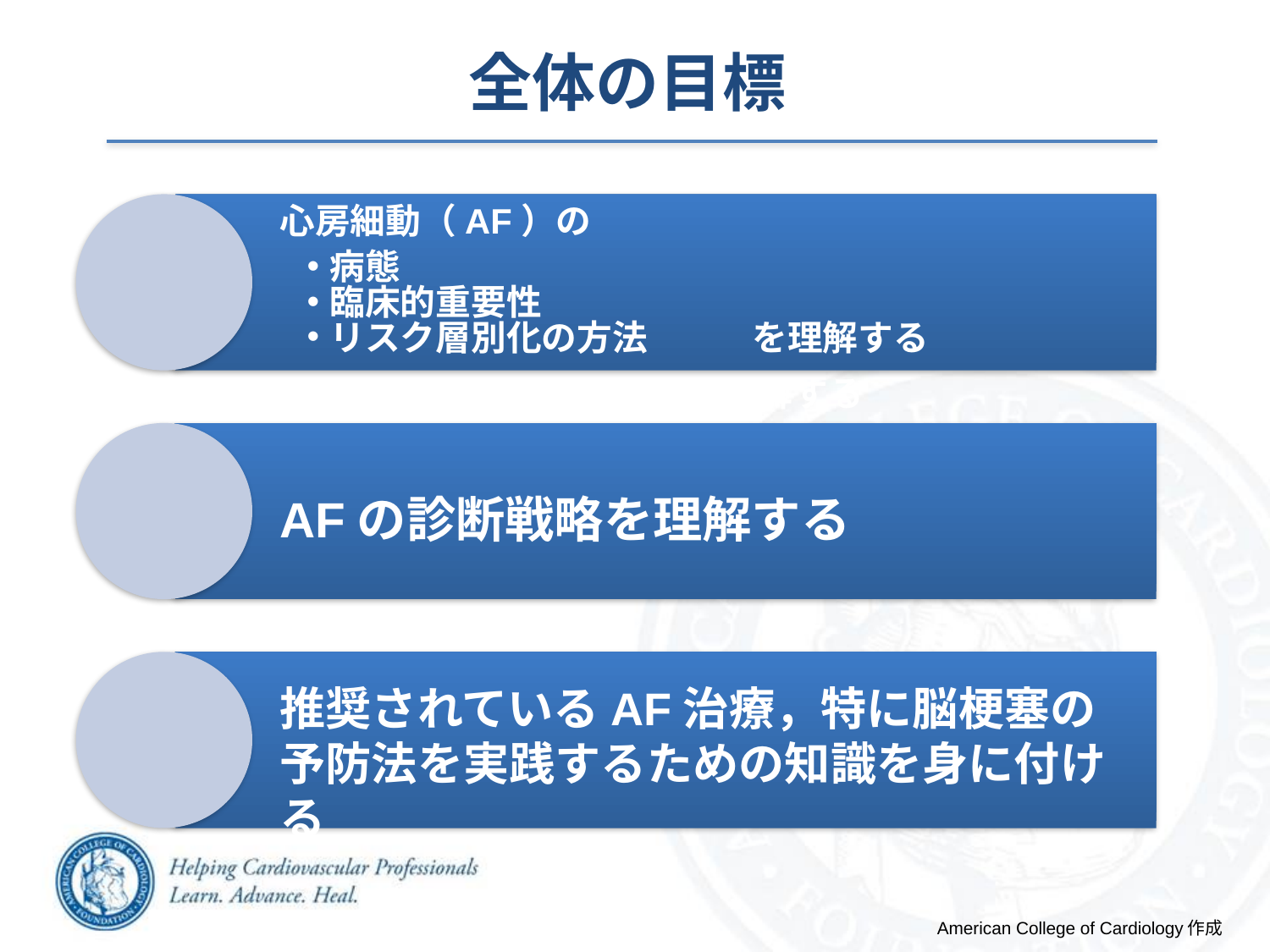

全体の目標
心房細動（AF）の
病態
臨床的重要性
リスク層別化の方法             を理解する

心房細動（AF）患者の
病態
臨床における重要性
リスク層別化の方法             を理解する
AFの診断戦略を理解する
推奨されているAF治療，特に脳梗塞の予防法を実践するための知識を身に付ける
American College of Cardiology作成